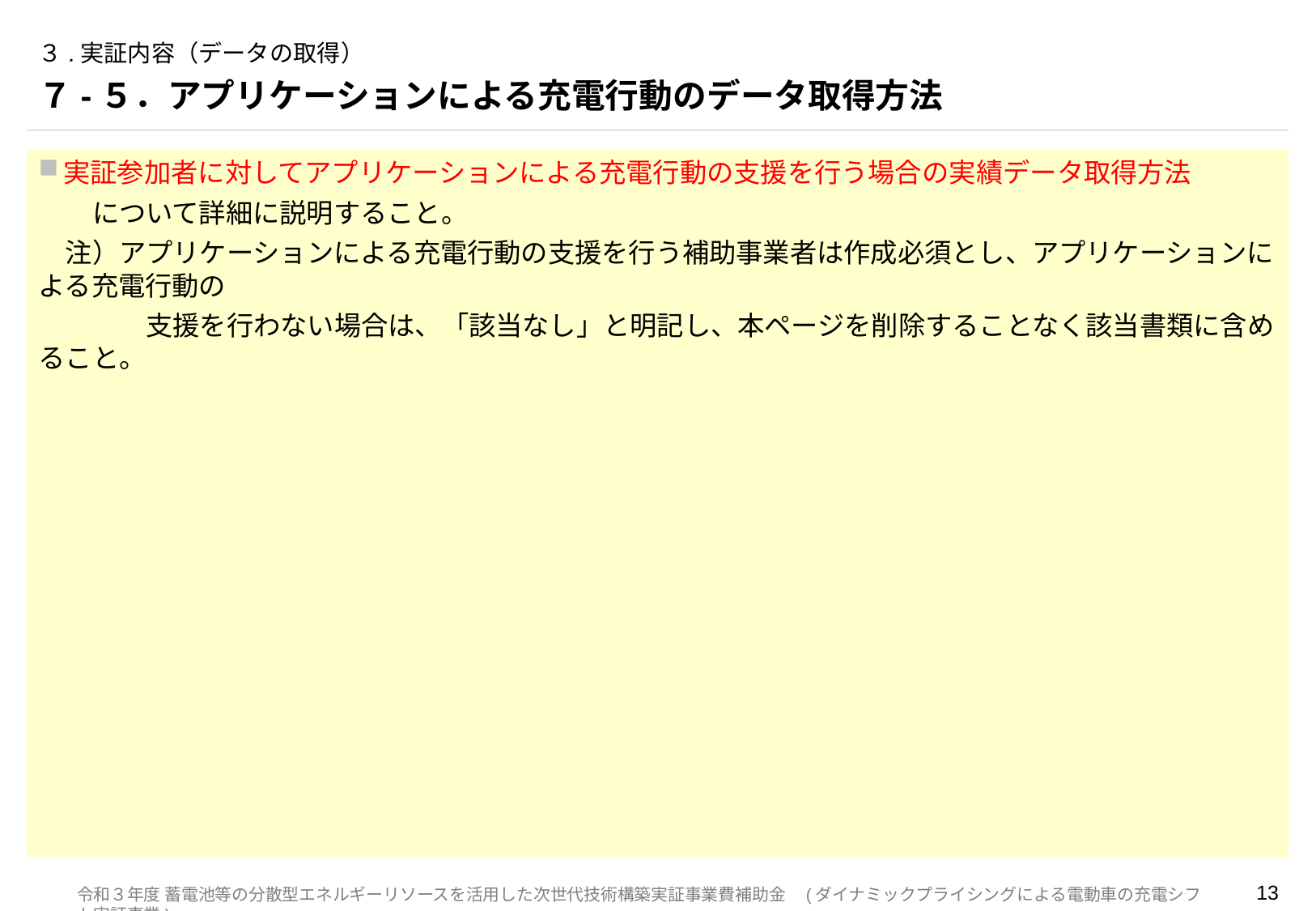

# ３.実証内容（データの取得）
７-５．アプリケーションによる充電行動のデータ取得方法
実証参加者に対してアプリケーションによる充電行動の支援を行う場合の実績データ取得方法
　　について詳細に説明すること。
　注）アプリケーションによる充電行動の支援を行う補助事業者は作成必須とし、アプリケーションによる充電行動の
　　　　支援を行わない場合は、「該当なし」と明記し、本ページを削除することなく該当書類に含めること。